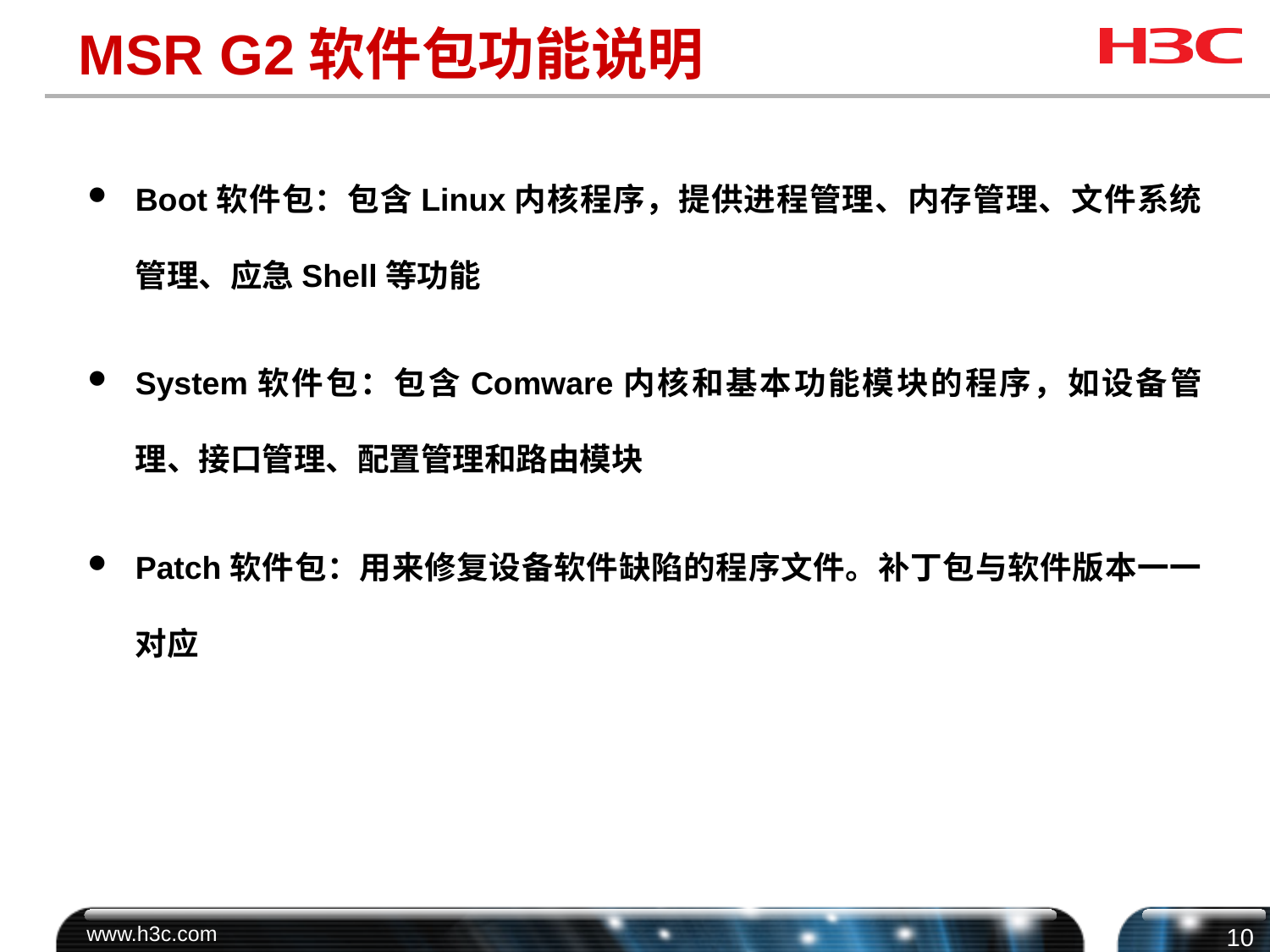

# MSR G2软件包功能说明
Boot软件包：包含Linux内核程序，提供进程管理、内存管理、文件系统管理、应急Shell等功能
System软件包：包含Comware内核和基本功能模块的程序，如设备管理、接口管理、配置管理和路由模块
Patch软件包：用来修复设备软件缺陷的程序文件。补丁包与软件版本一一对应